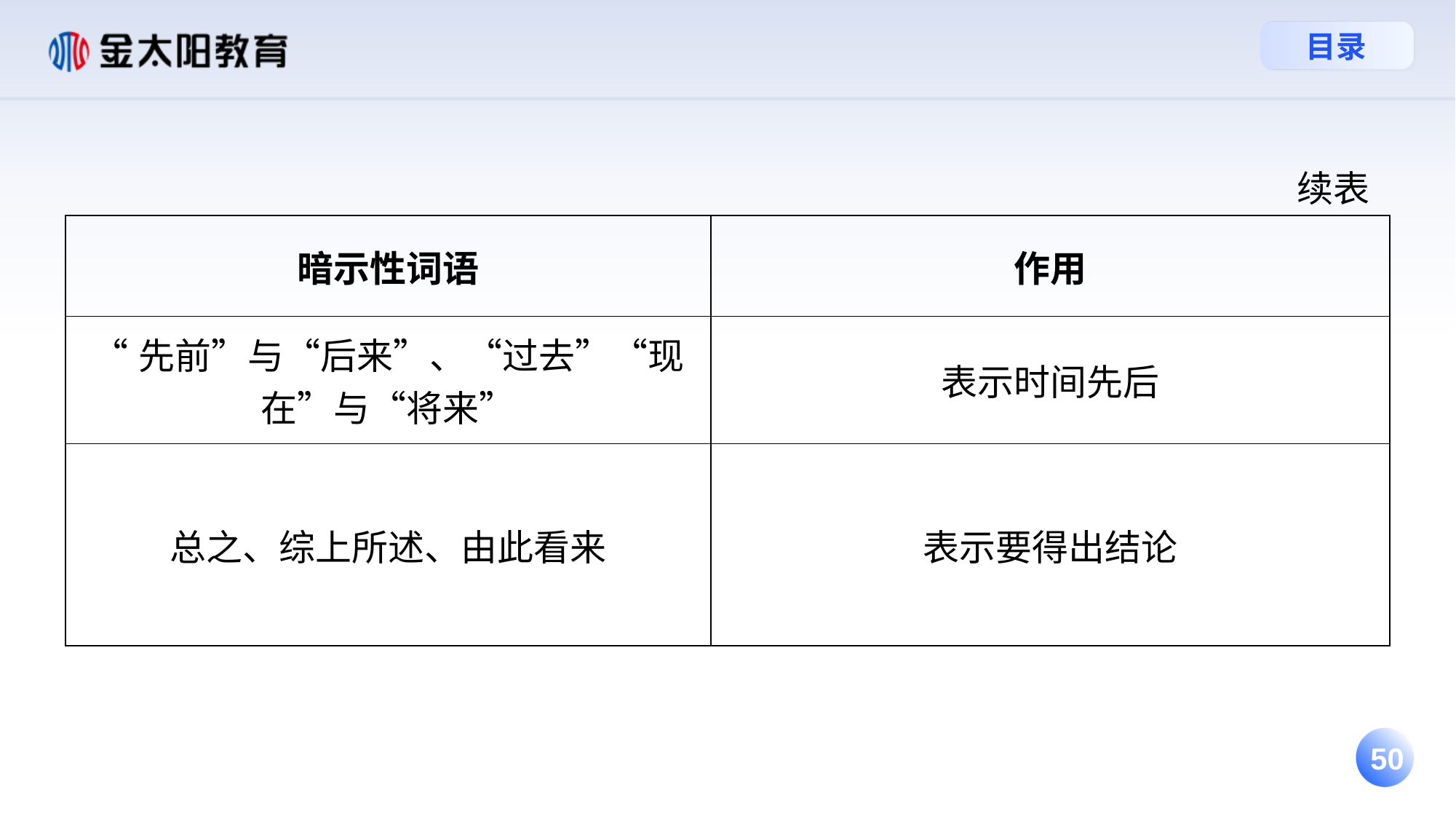

续表
| 暗示性词语 | 作用 |
| --- | --- |
| “先前”与“后来”、“过去”“现在”与“将来” | 表示时间先后 |
| 总之、综上所述、由此看来 | 表示要得出结论 |